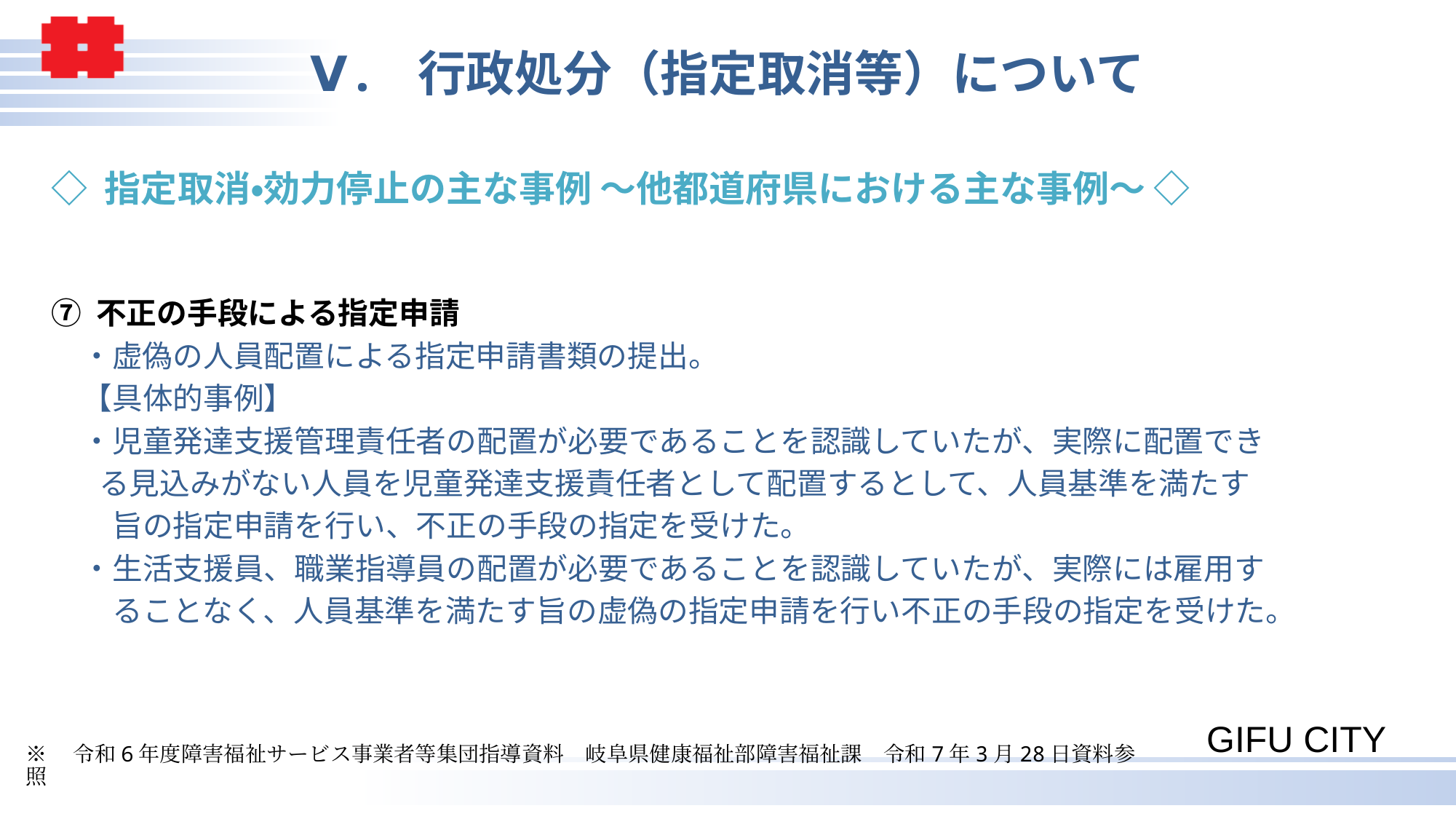

# Ⅴ. 行政処分（指定取消等）について
◇ 指定取消・効力停止の主な事例 ～他都道府県における主な事例～ ◇

⑦ 不正の手段による指定申請
　・虚偽の人員配置による指定申請書類の提出。
　【具体的事例】
　・児童発達支援管理責任者の配置が必要であることを認識していたが、実際に配置でき
      る見込みがない人員を児童発達支援責任者として配置するとして、人員基準を満たす
　　旨の指定申請を行い、不正の手段の指定を受けた。
　・生活支援員、職業指導員の配置が必要であることを認識していたが、実際には雇用す
　　ることなく、人員基準を満たす旨の虚偽の指定申請を行い不正の手段の指定を受けた。

※　令和6年度障害福祉サービス事業者等集団指導資料　岐阜県健康福祉部障害福祉課　令和7年3月28日資料参照